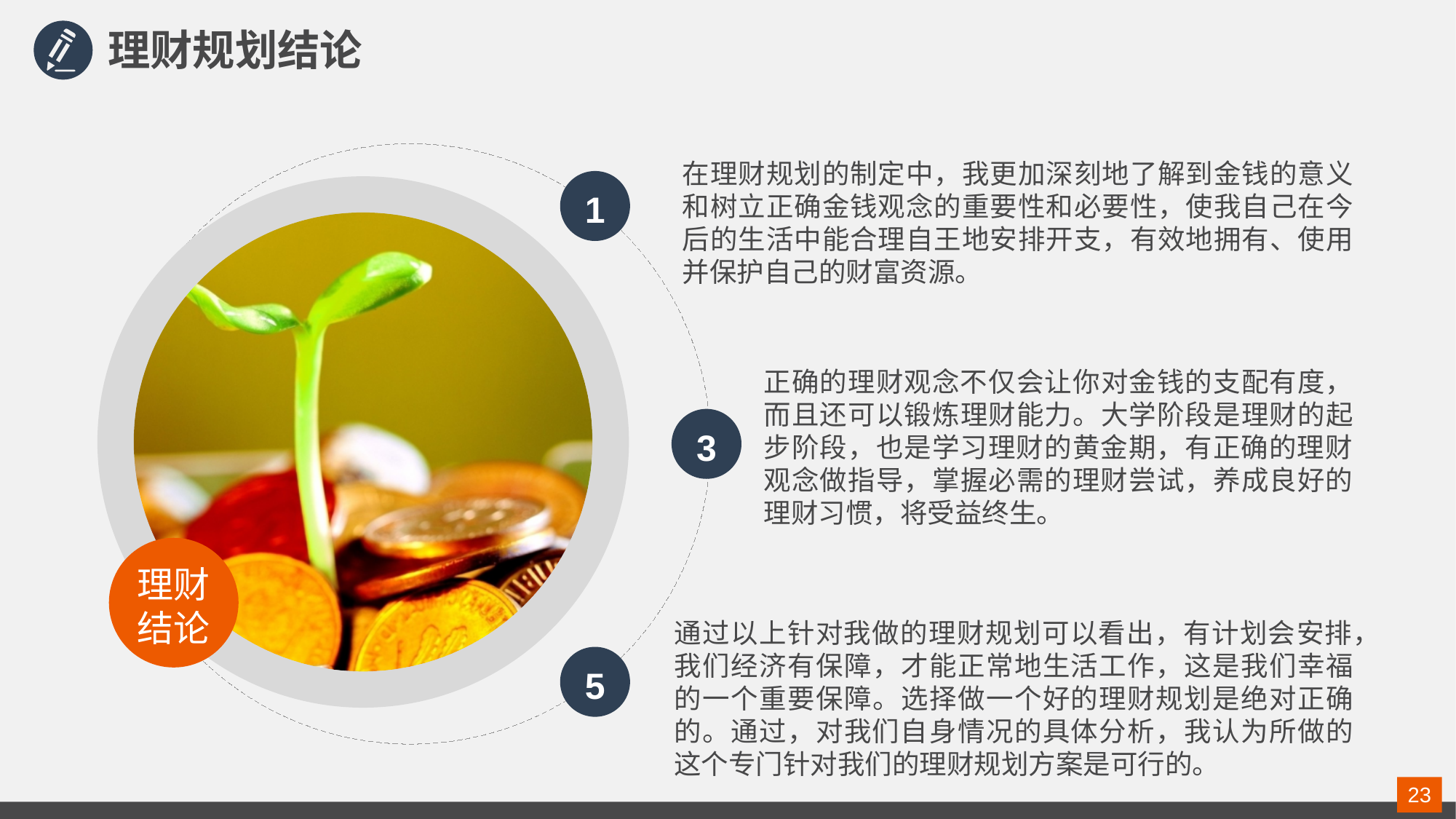

理财规划结论

在理财规划的制定中，我更加深刻地了解到金钱的意义和树立正确金钱观念的重要性和必要性，使我自己在今后的生活中能合理自王地安排开支，有效地拥有、使用并保护自己的财富资源。
1

正确的理财观念不仅会让你对金钱的支配有度，而且还可以锻炼理财能力。大学阶段是理财的起步阶段，也是学习理财的黄金期，有正确的理财观念做指导，掌握必需的理财尝试，养成良好的理财习惯，将受益终生。
3

理财结论
通过以上针对我做的理财规划可以看出，有计划会安排，我们经济有保障，才能正常地生活工作，这是我们幸福的一个重要保障。选择做一个好的理财规划是绝对正确的。通过，对我们自身情况的具体分析，我认为所做的这个专门针对我们的理财规划方案是可行的。
5